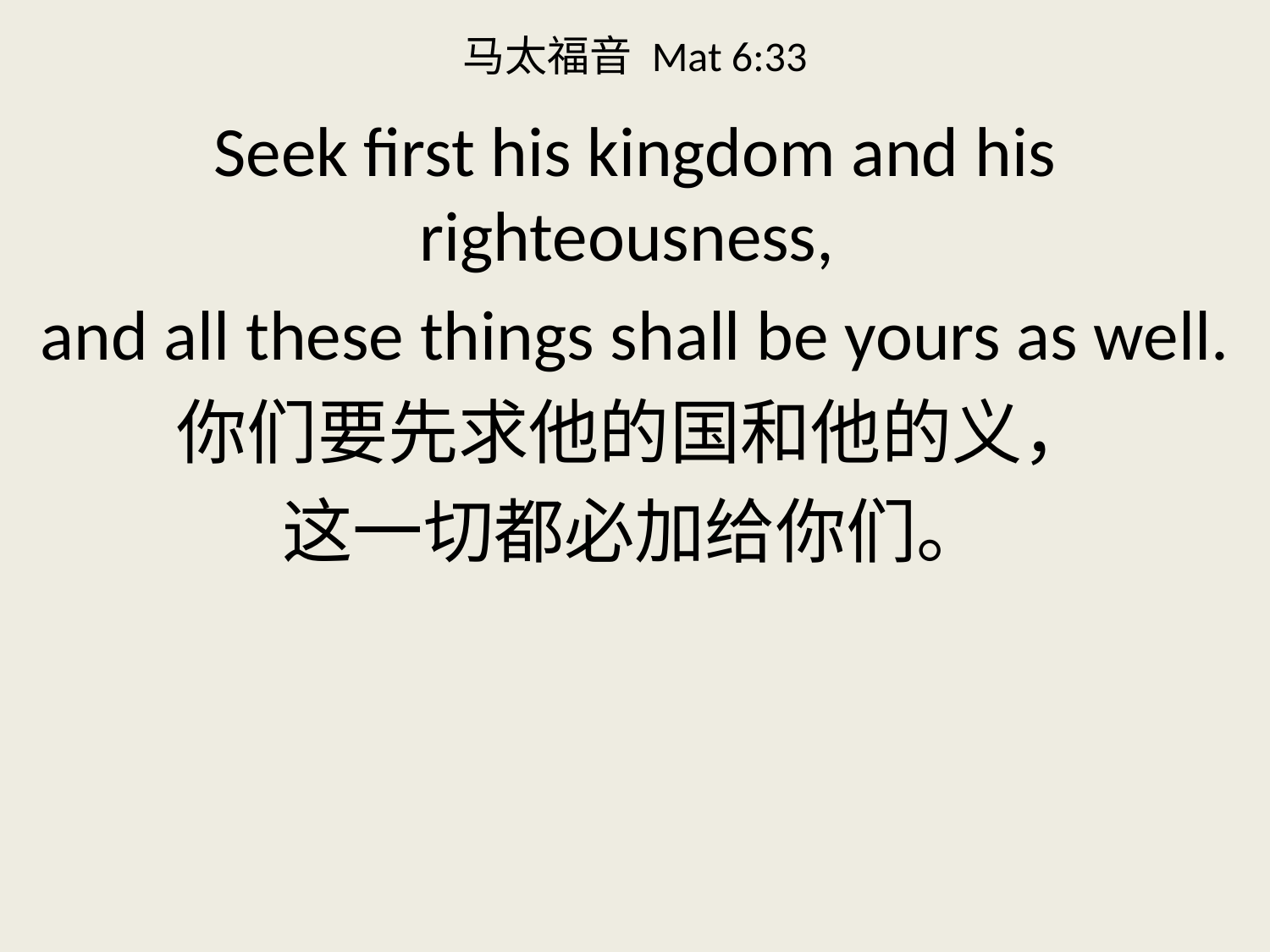

# 马太福音 Mat 6:33
Seek first his kingdom and his righteousness,
and all these things shall be yours as well.
你们要先求他的国和他的义，
这一切都必加给你们。